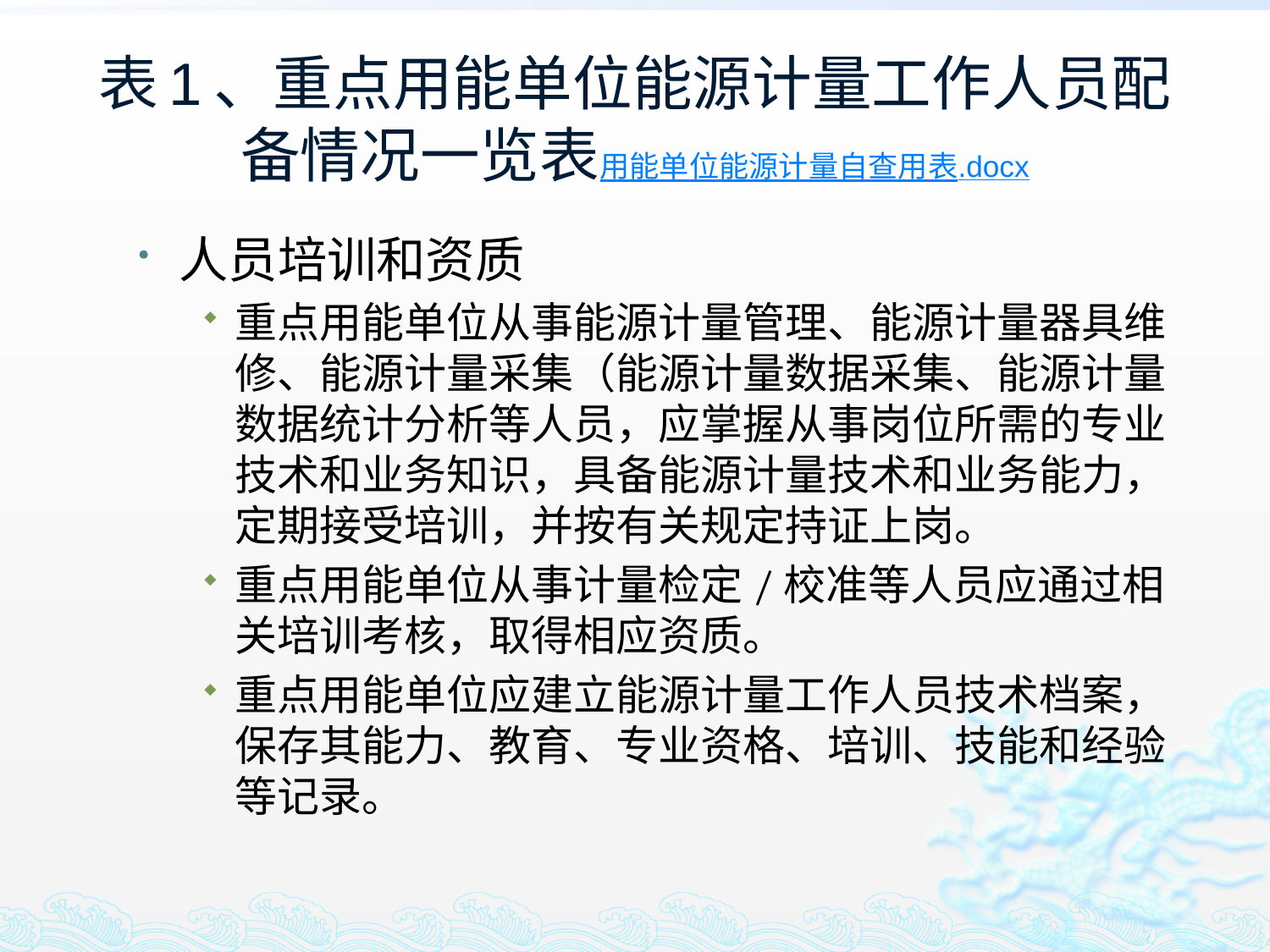

# 表1、重点用能单位能源计量工作人员配备情况一览表用能单位能源计量自查用表.docx
人员培训和资质
重点用能单位从事能源计量管理、能源计量器具维修、能源计量采集（能源计量数据采集、能源计量数据统计分析等人员，应掌握从事岗位所需的专业技术和业务知识，具备能源计量技术和业务能力，定期接受培训，并按有关规定持证上岗。
重点用能单位从事计量检定/校准等人员应通过相关培训考核，取得相应资质。
重点用能单位应建立能源计量工作人员技术档案，保存其能力、教育、专业资格、培训、技能和经验等记录。